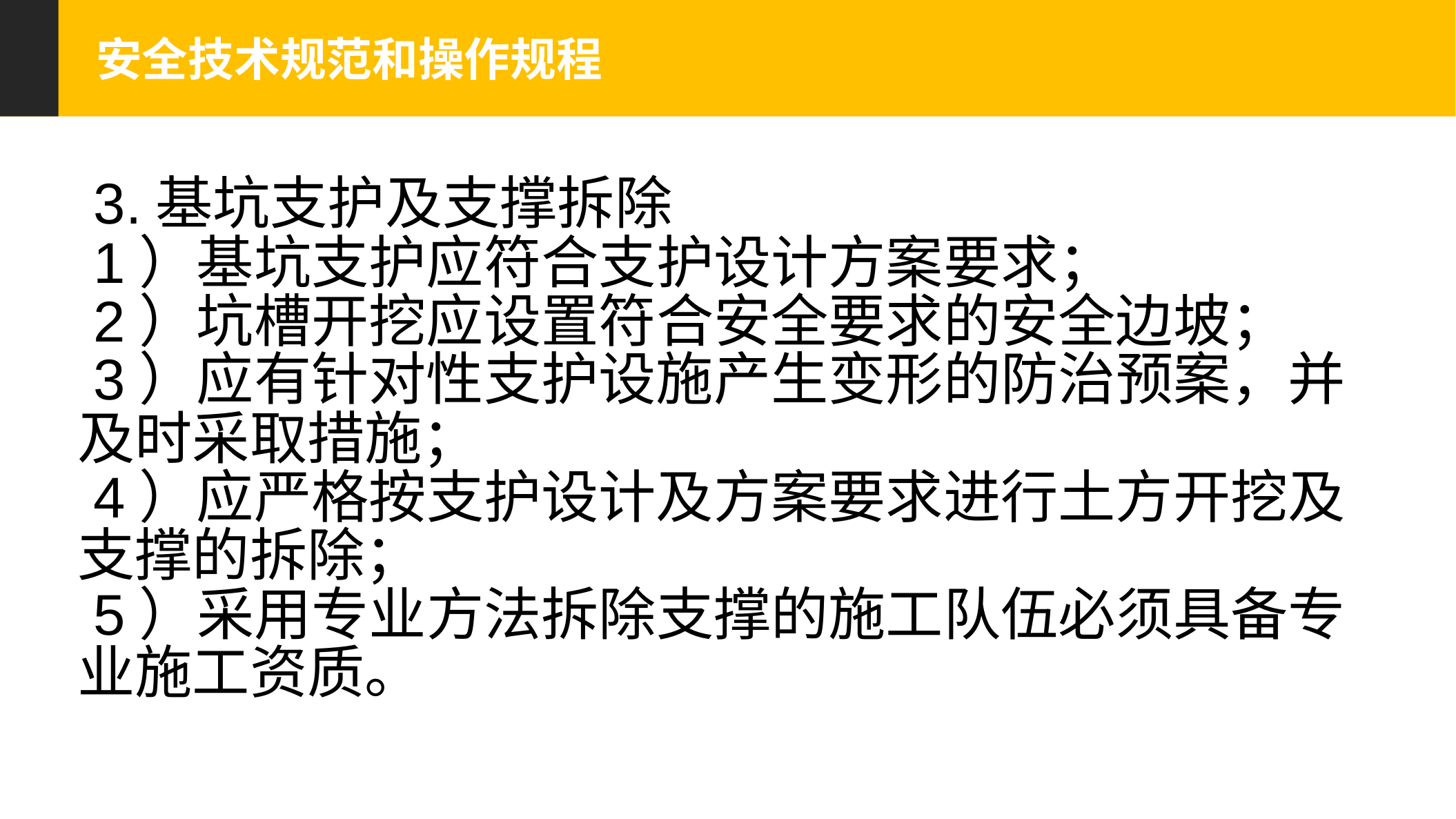

安全技术规范和操作规程
 3.基坑支护及支撑拆除
 1）基坑支护应符合支护设计方案要求；
 2）坑槽开挖应设置符合安全要求的安全边坡；
 3）应有针对性支护设施产生变形的防治预案，并及时采取措施；
 4）应严格按支护设计及方案要求进行土方开挖及支撑的拆除；
 5）采用专业方法拆除支撑的施工队伍必须具备专业施工资质。